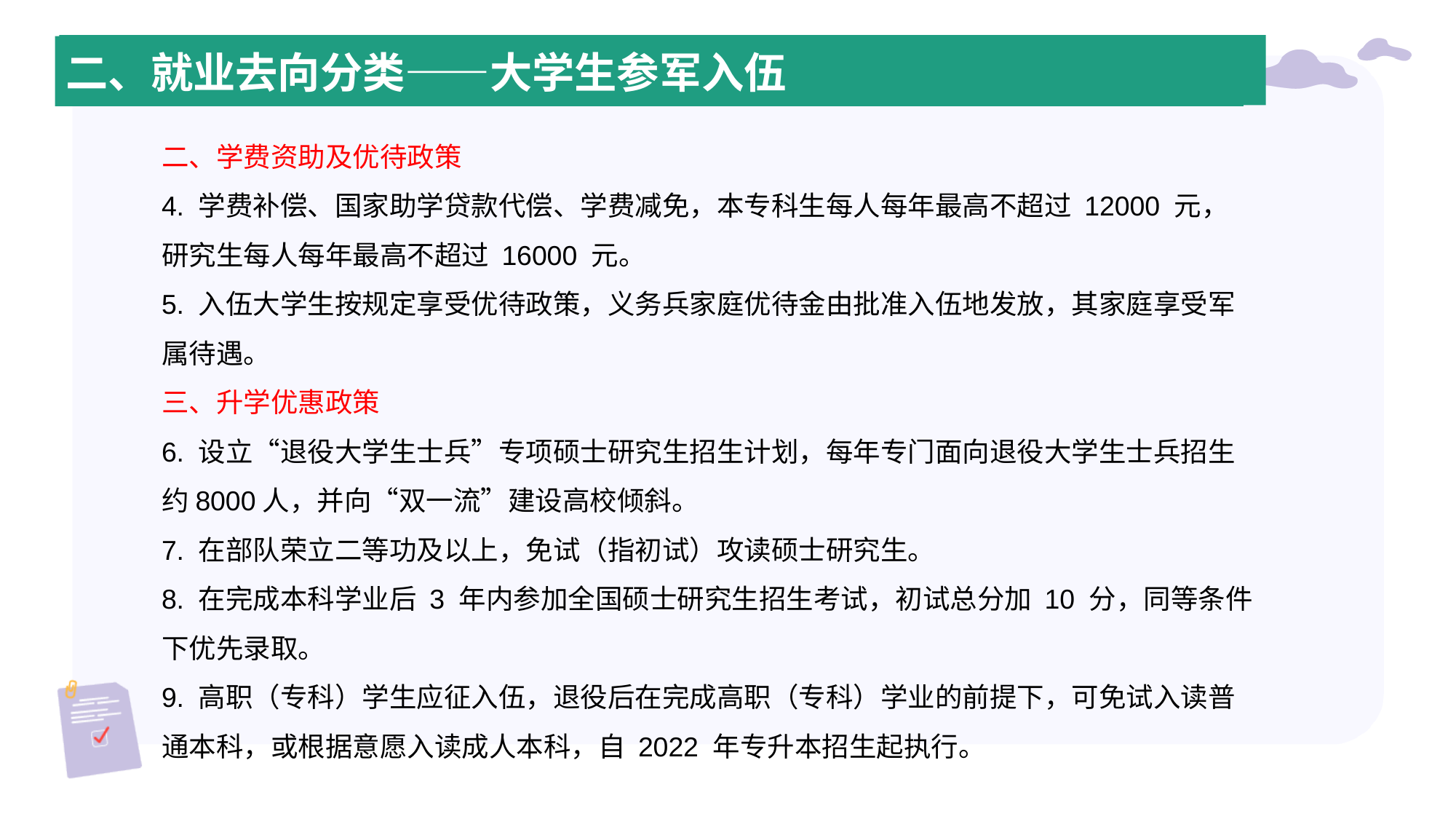

三、求职目标确定的方法与途径
二、就业去向分类——大学生参军入伍
二、学费资助及优待政策
4. 学费补偿、国家助学贷款代偿、学费减免，本专科生每人每年最高不超过 12000 元，研究生每人每年最高不超过 16000 元。
5. 入伍大学生按规定享受优待政策，义务兵家庭优待金由批准入伍地发放，其家庭享受军属待遇。
三、升学优惠政策
6. 设立“退役大学生士兵”专项硕士研究生招生计划，每年专门面向退役大学生士兵招生约8000人，并向“双一流”建设高校倾斜。
7. 在部队荣立二等功及以上，免试（指初试）攻读硕士研究生。
8. 在完成本科学业后 3 年内参加全国硕士研究生招生考试，初试总分加 10 分，同等条件下优先录取。
9. 高职（专科）学生应征入伍，退役后在完成高职（专科）学业的前提下，可免试入读普通本科，或根据意愿入读成人本科，自 2022 年专升本招生起执行。